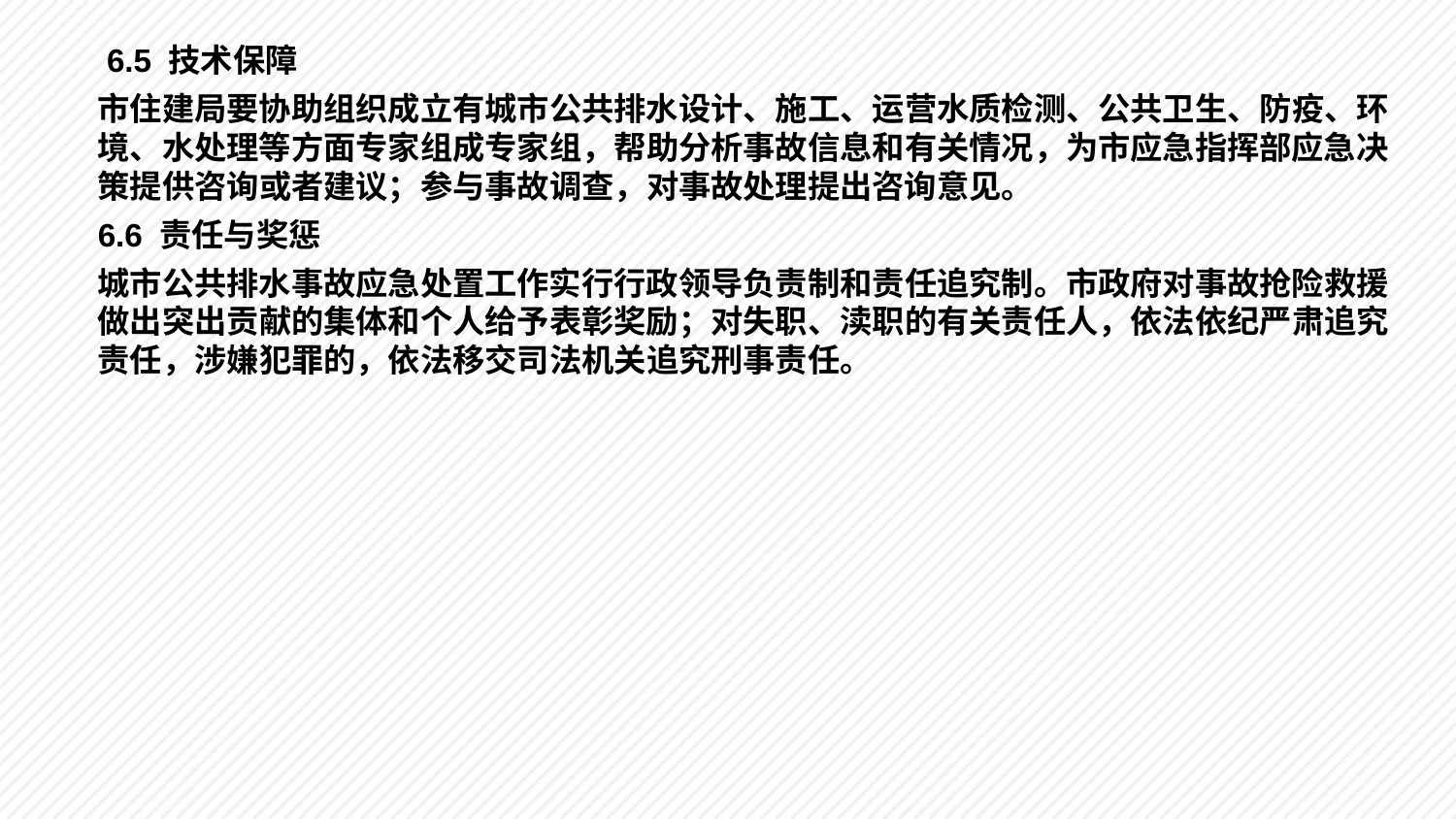

6.5 技术保障
市住建局要协助组织成立有城市公共排水设计、施工、运营水质检测、公共卫生、防疫、环境、水处理等方面专家组成专家组，帮助分析事故信息和有关情况，为市应急指挥部应急决策提供咨询或者建议；参与事故调查，对事故处理提出咨询意见。
6.6 责任与奖惩
城市公共排水事故应急处置工作实行行政领导负责制和责任追究制。市政府对事故抢险救援做出突出贡献的集体和个人给予表彰奖励；对失职、渎职的有关责任人，依法依纪严肃追究责任，涉嫌犯罪的，依法移交司法机关追究刑事责任。